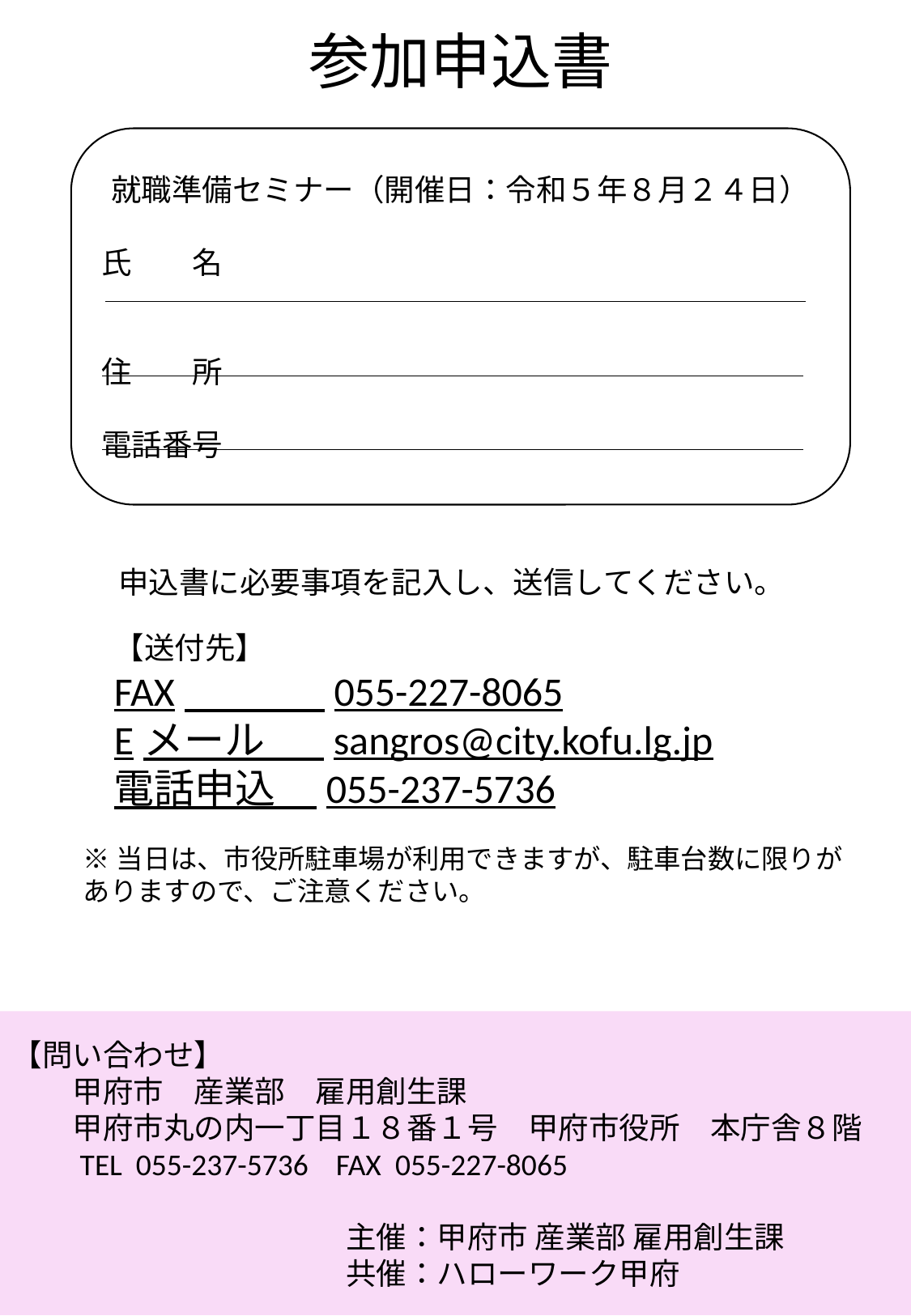

参加申込書
就職準備セミナー（開催日：令和５年８月２４日）

氏　　名

住　　所

電話番号
申込書に必要事項を記入し、送信してください。
【送付先】
FAX　　　  055-227-8065
Eメール　  sangros@city.kofu.lg.jp
電話申込　055-237-5736
※当日は、市役所駐車場が利用できますが、駐車台数に限りが
ありますので、ご注意ください。
【問い合わせ】
　　甲府市　産業部　雇用創生課
　　甲府市丸の内一丁目１８番１号　甲府市役所　本庁舎８階
　　TEL  055-237-5736    FAX  055-227-8065

　　　　　　　　　　　主催：甲府市 産業部 雇用創生課
　　　　　　　　　　　共催：ハローワーク甲府